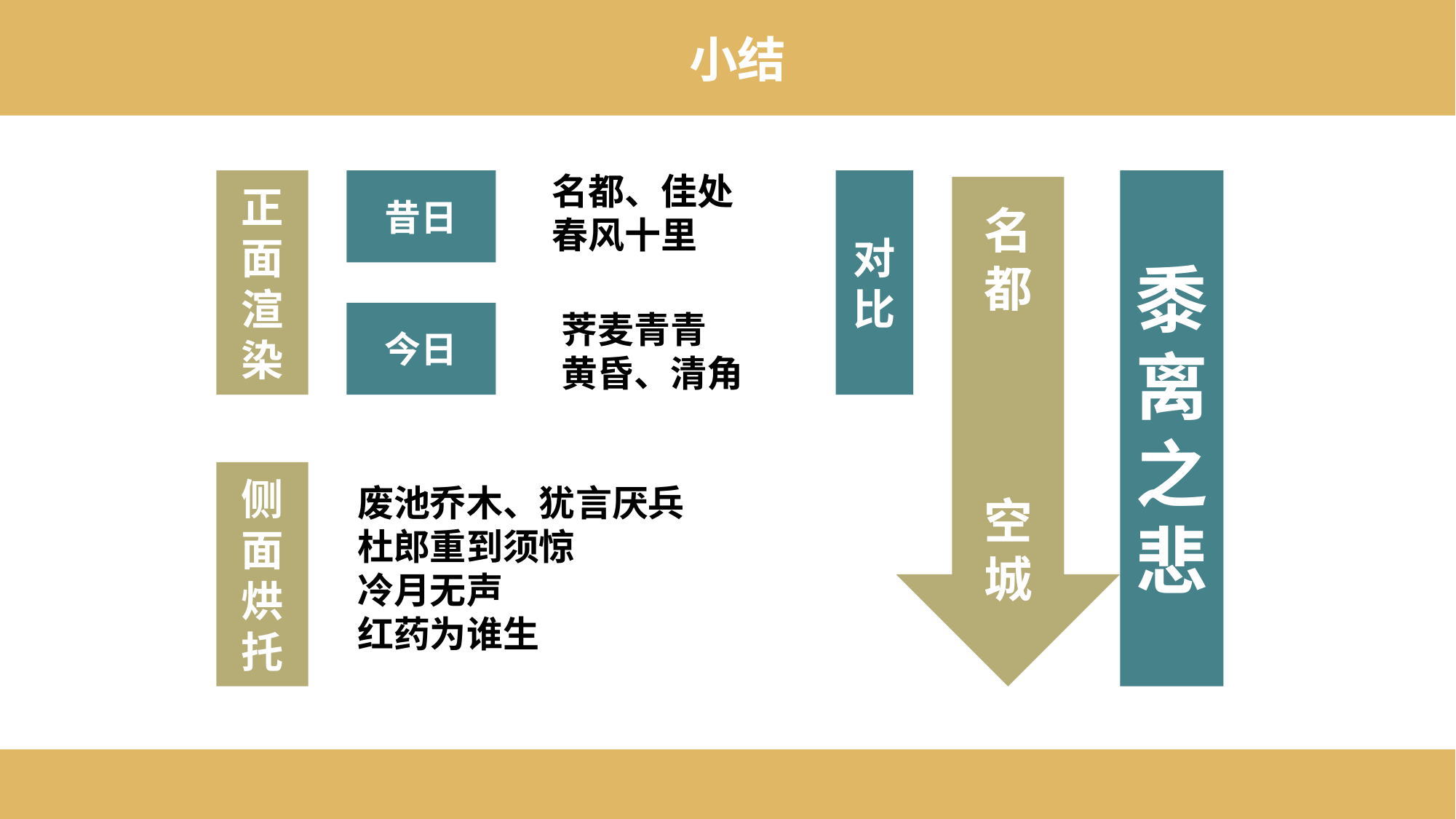

小结

名都、佳处
春风十里
黍离之悲
对比
正面渲染
昔日
名都

空城
荠麦青青
黄昏、清角
今日
侧面烘托
废池乔木、犹言厌兵
杜郎重到须惊
冷月无声
红药为谁生